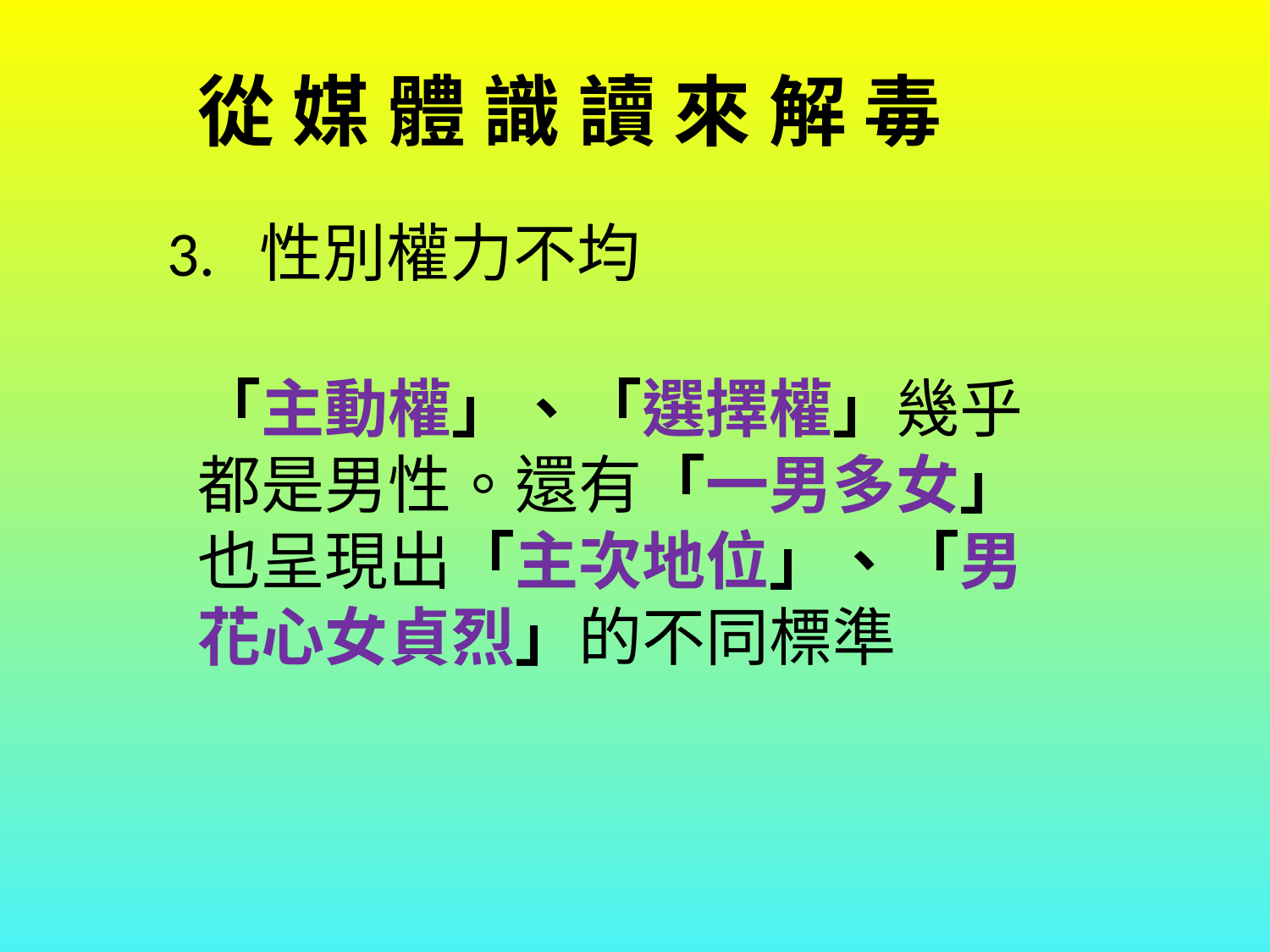

從 媒 體 識 讀 來 解 毒
3.  性別權力不均
「主動權」、「選擇權」幾乎都是男性。還有「一男多女」也呈現出「主次地位」、「男花心女貞烈」的不同標準